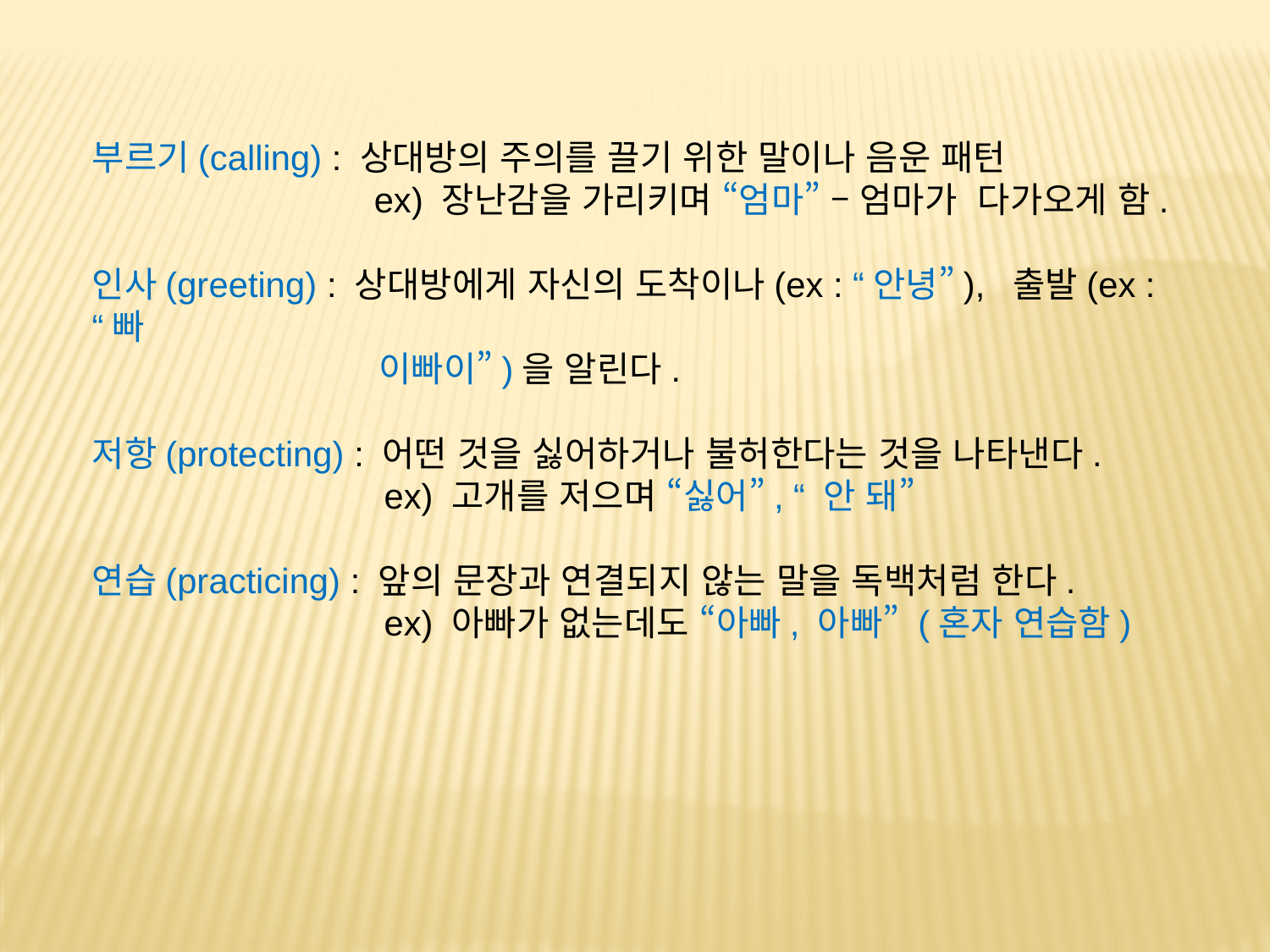

부르기(calling) : 상대방의 주의를 끌기 위한 말이나 음운 패턴
                             ex) 장난감을 가리키며 “엄마” – 엄마가  다가오게 함.

인사(greeting) : 상대방에게 자신의 도착이나(ex : “안녕”),  출발(ex : “빠
                            이빠이”)을 알린다.

저항(protecting) : 어떤 것을 싫어하거나 불허한다는 것을 나타낸다.
                              ex) 고개를 저으며 “싫어”, “ 안 돼”

연습(practicing) : 앞의 문장과 연결되지 않는 말을 독백처럼 한다.
                              ex) 아빠가 없는데도 “아빠, 아빠” (혼자 연습함)